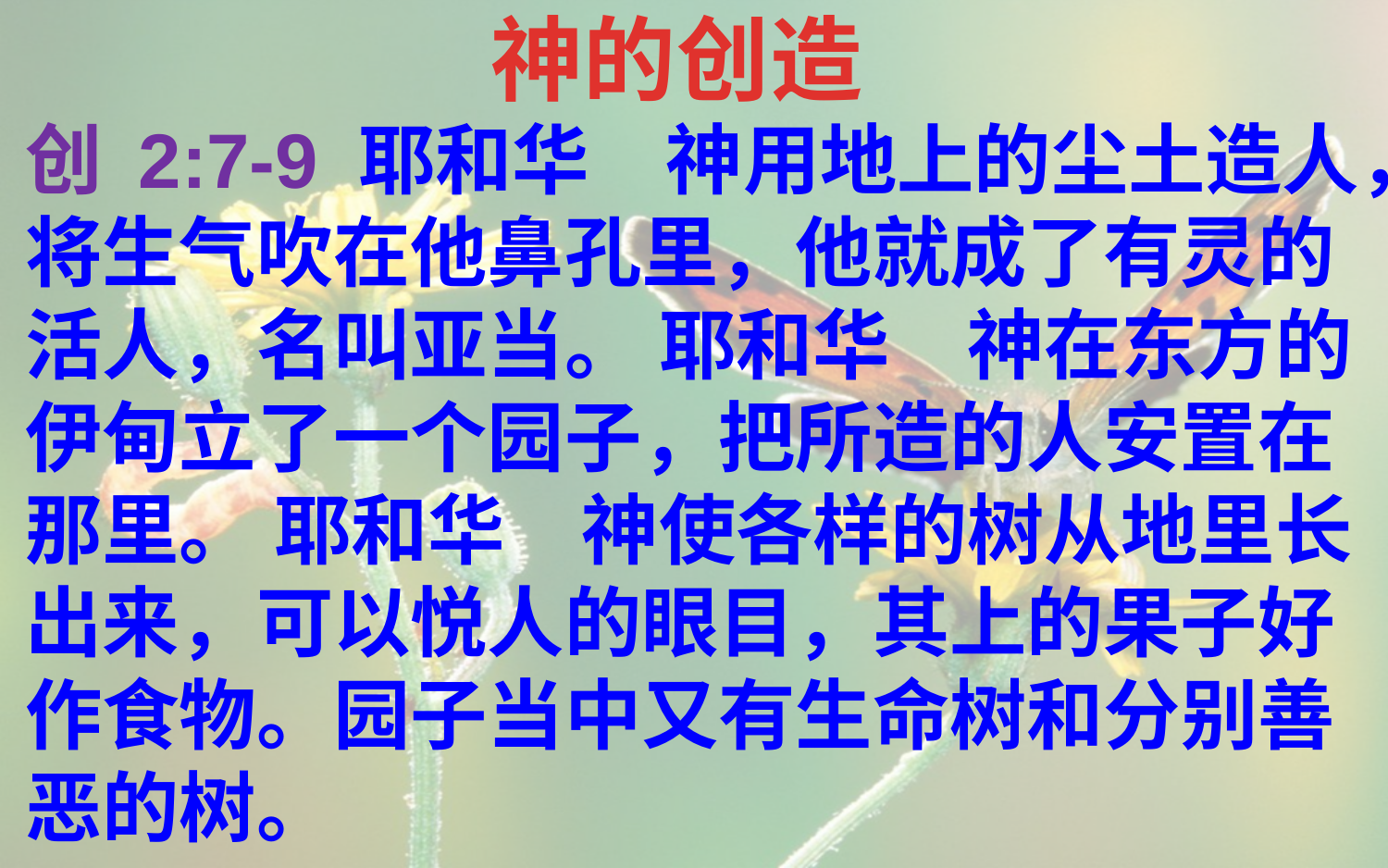

神的创造
创 2:7-9 耶和华　神用地上的尘土造人，将生气吹在他鼻孔里，他就成了有灵的活人，名叫亚当。 耶和华　神在东方的伊甸立了一个园子，把所造的人安置在那里。 耶和华　神使各样的树从地里长出来，可以悦人的眼目，其上的果子好作食物。园子当中又有生命树和分别善恶的树。